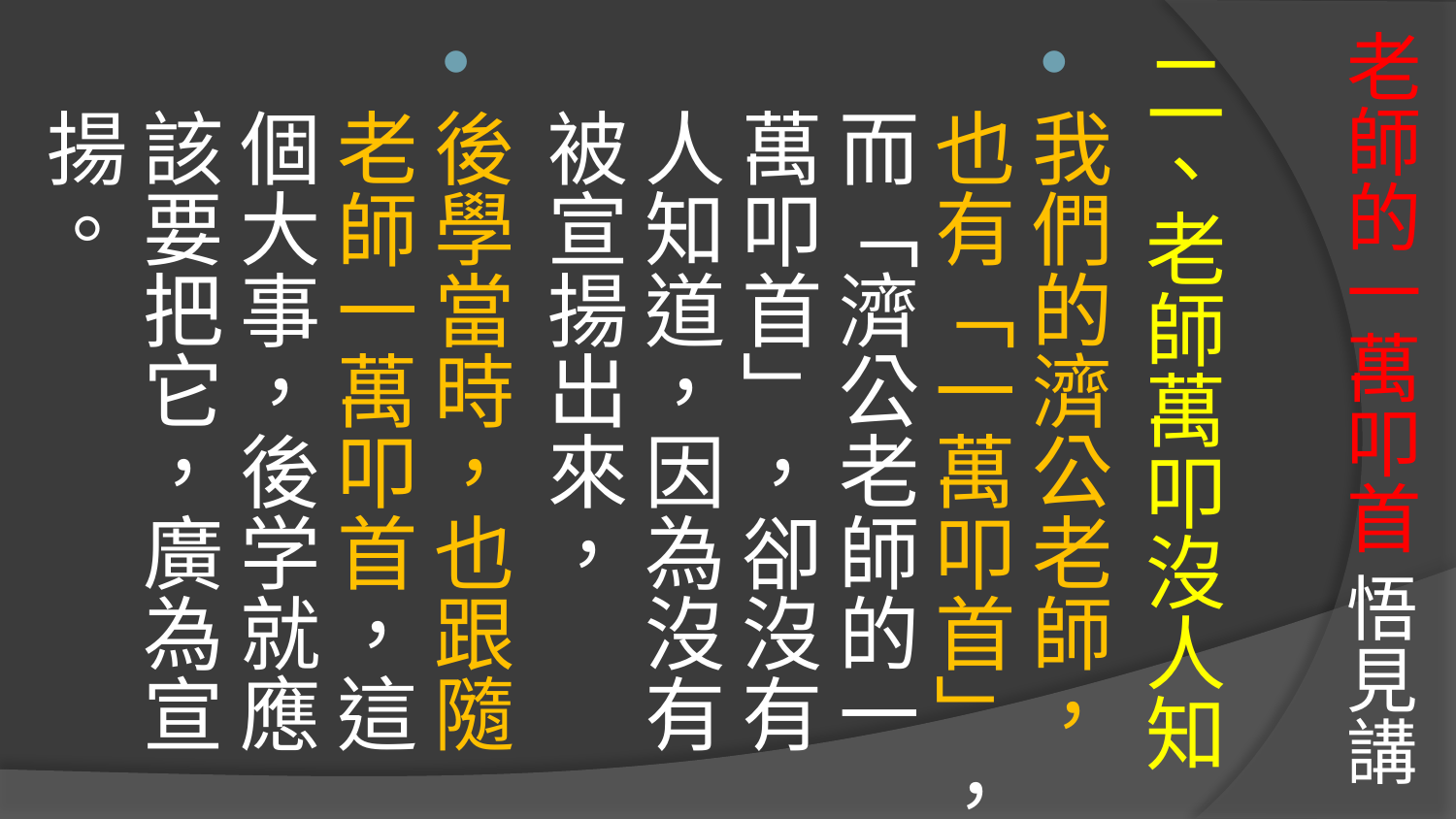

# 老師的一萬叩首 悟見講
二、老師萬叩沒人知
我們的濟公老師，也有「一萬叩首」，而「濟公老師的一萬叩首」，卻沒有人知道，因為沒有被宣揚出來，
後學當時，也跟隨老師一萬叩首，這個大事，後学就應該要把它，廣為宣揚。